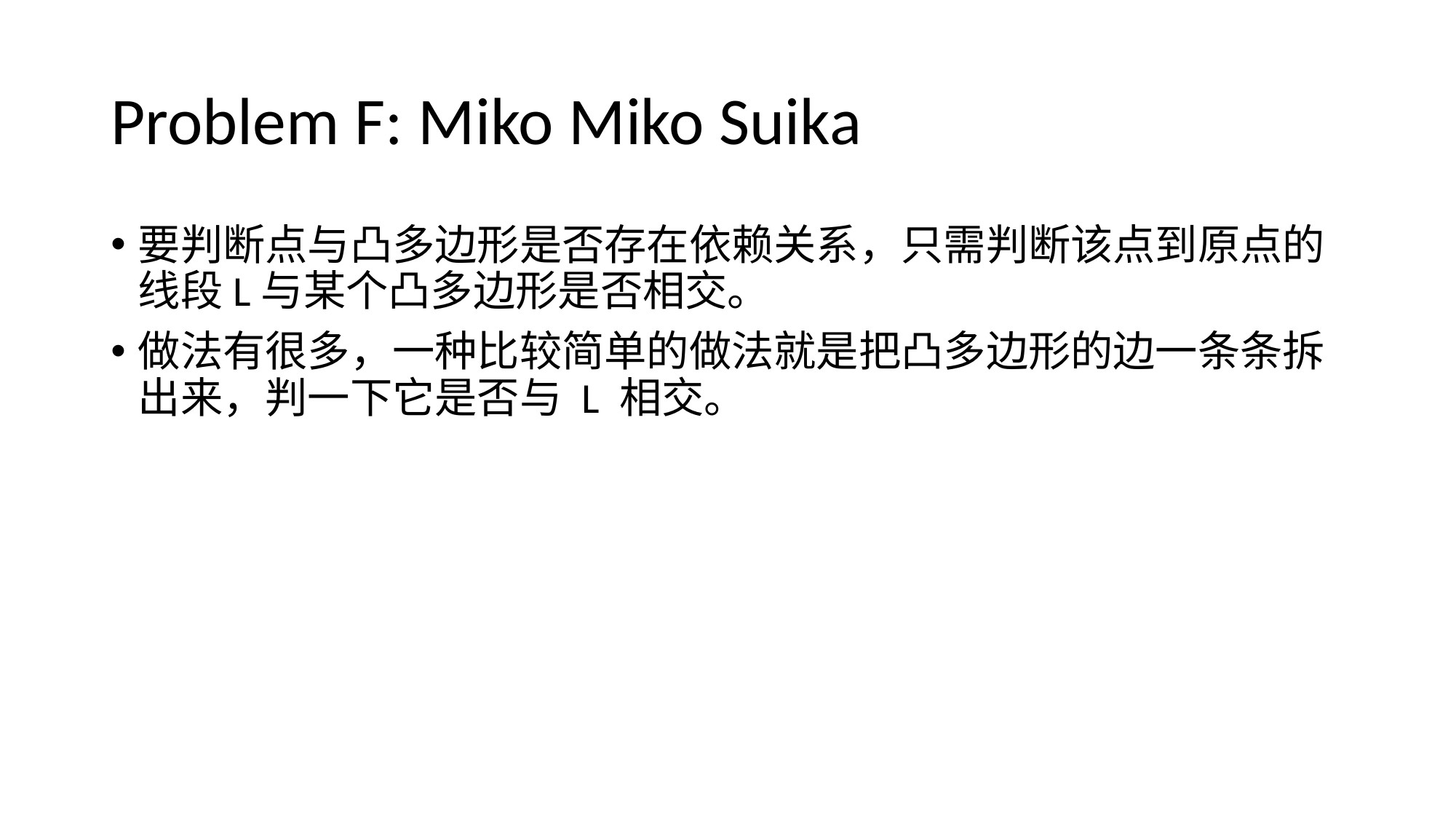

# Problem F: Miko Miko Suika
要判断点与凸多边形是否存在依赖关系，只需判断该点到原点的线段L与某个凸多边形是否相交。
做法有很多，一种比较简单的做法就是把凸多边形的边一条条拆出来，判一下它是否与 L 相交。